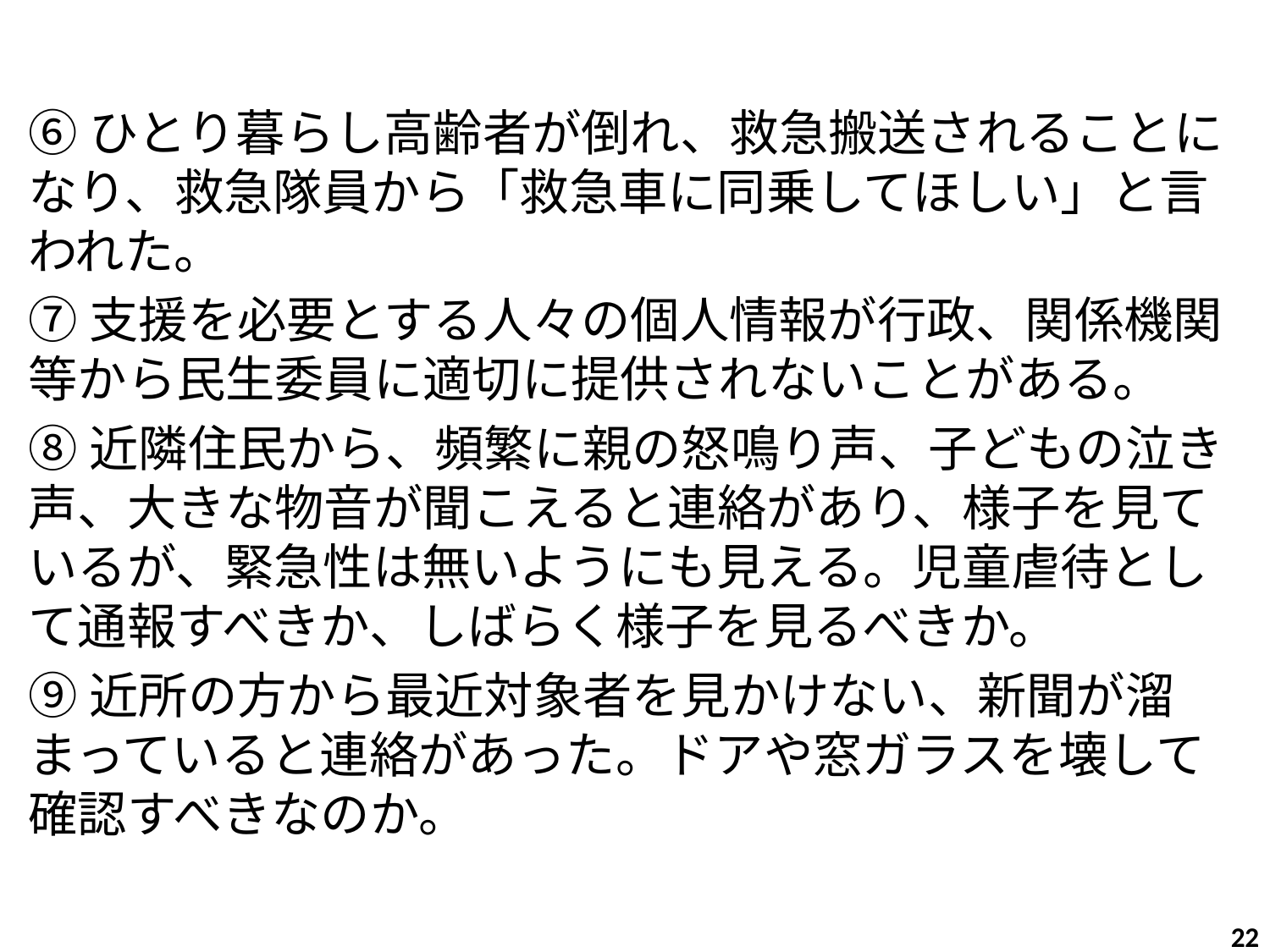

⑥ひとり暮らし高齢者が倒れ、救急搬送されることになり、救急隊員から「救急車に同乗してほしい」と言われた。
⑦支援を必要とする人々の個人情報が行政、関係機関等から民生委員に適切に提供されないことがある。
⑧近隣住民から、頻繁に親の怒鳴り声、子どもの泣き声、大きな物音が聞こえると連絡があり、様子を見ているが、緊急性は無いようにも見える。児童虐待として通報すべきか、しばらく様子を見るべきか。
⑨近所の方から最近対象者を見かけない、新聞が溜まっていると連絡があった。ドアや窓ガラスを壊して確認すべきなのか。